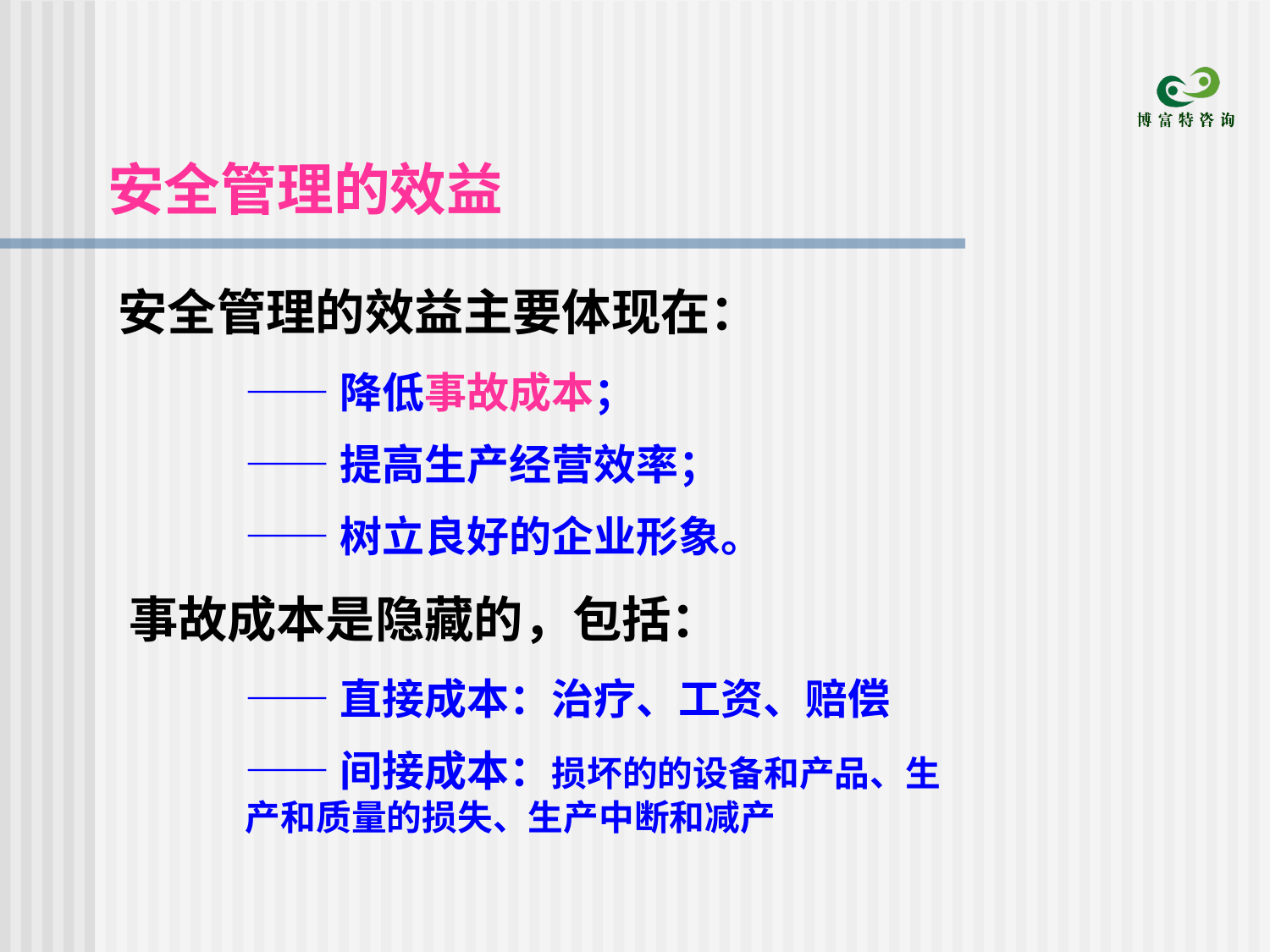

安全管理的效益
安全管理的效益主要体现在：
——降低事故成本；
——提高生产经营效率；
——树立良好的企业形象。
事故成本是隐藏的，包括：
——直接成本：治疗、工资、赔偿
——间接成本：损坏的的设备和产品、生产和质量的损失、生产中断和减产